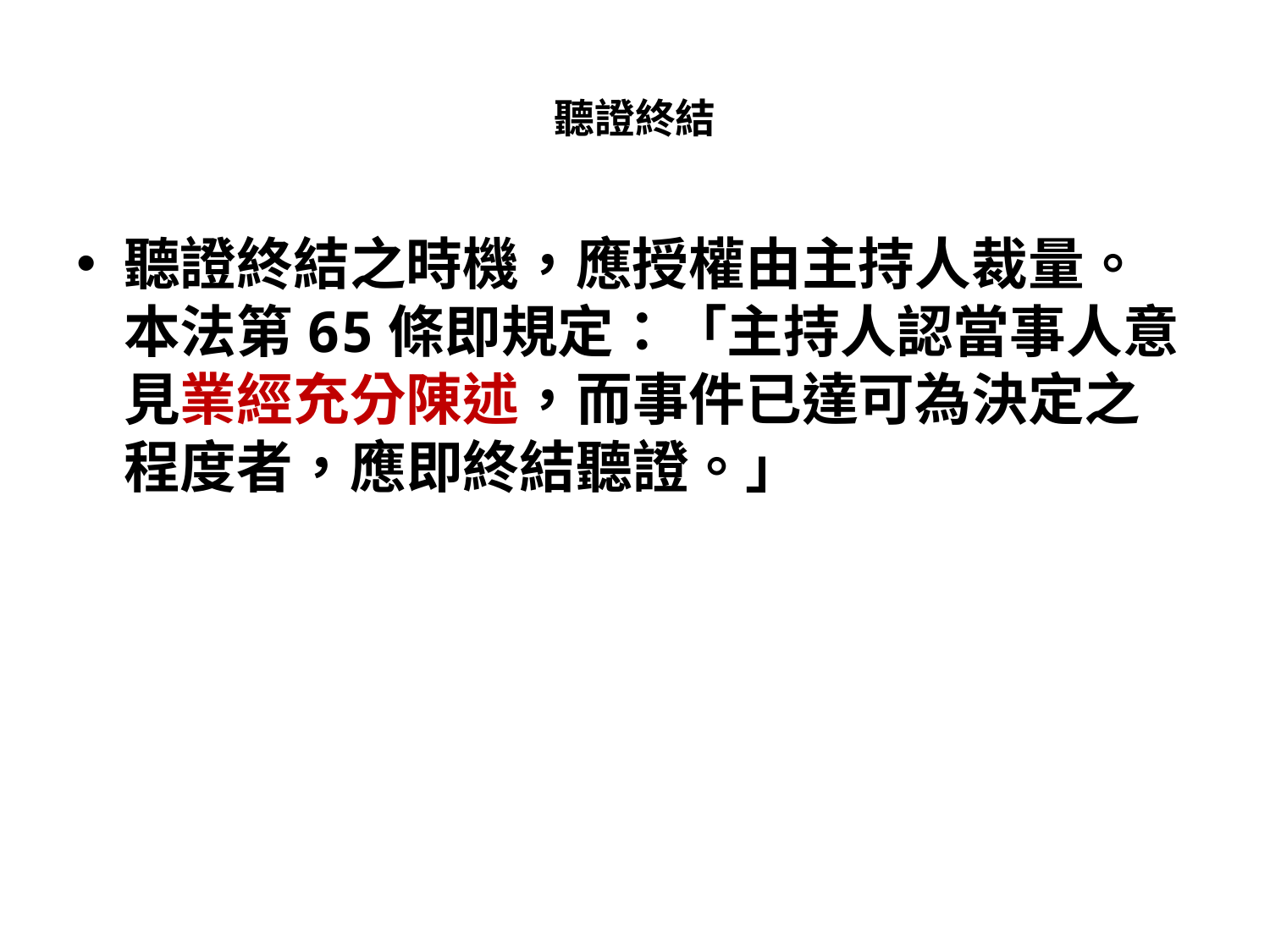

# 聽證終結
聽證終結之時機，應授權由主持人裁量。本法第65條即規定：「主持人認當事人意見業經充分陳述，而事件已達可為決定之程度者，應即終結聽證。」